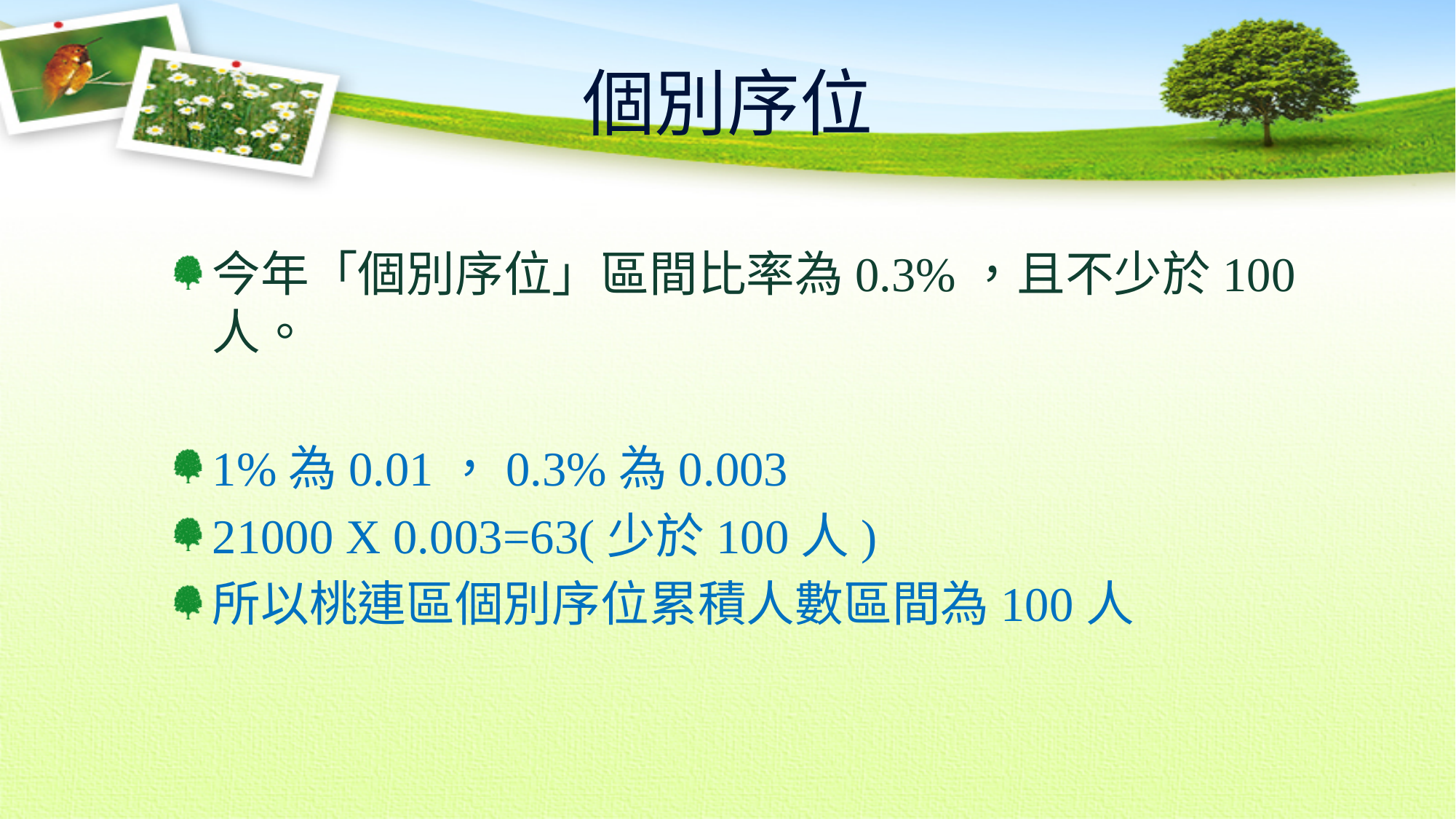

個別序位
今年「個別序位」區間比率為0.3%，且不少於100人。

1%為0.01，0.3%為0.003
21000 X 0.003=63(少於100人)
所以桃連區個別序位累積人數區間為100人